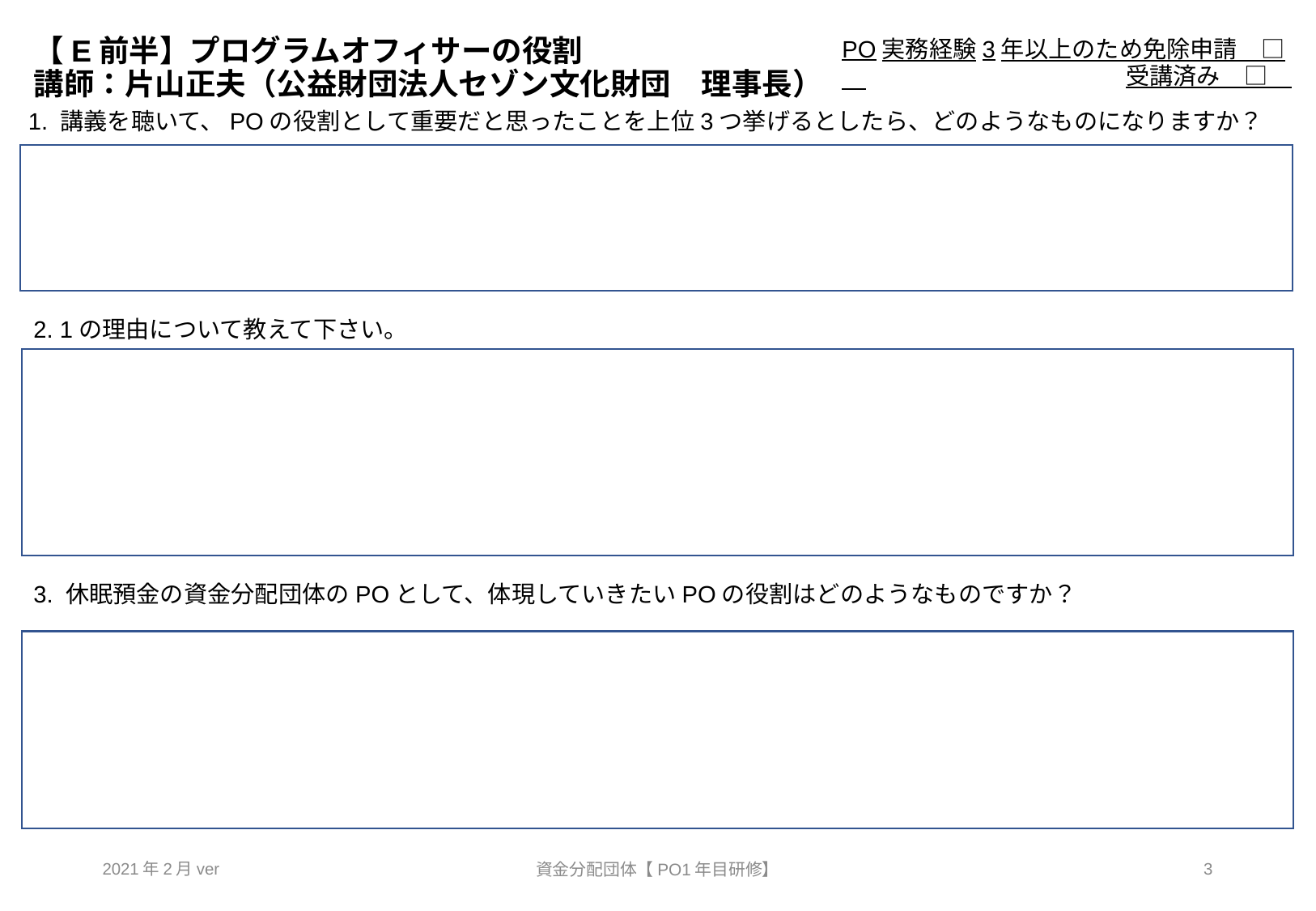

# 【E前半】プログラムオフィサーの役割　 講師：片山正夫（公益財団法人セゾン文化財団　理事長）
PO実務経験3年以上のため免除申請　□
受講済み　□
1. 講義を聴いて、POの役割として重要だと思ったことを上位3つ挙げるとしたら、どのようなものになりますか？

2. 1の理由について教えて下さい。

3. 休眠預金の資金分配団体のPOとして、体現していきたいPOの役割はどのようなものですか？

2021年2月ver
資金分配団体【PO1年目研修】
3